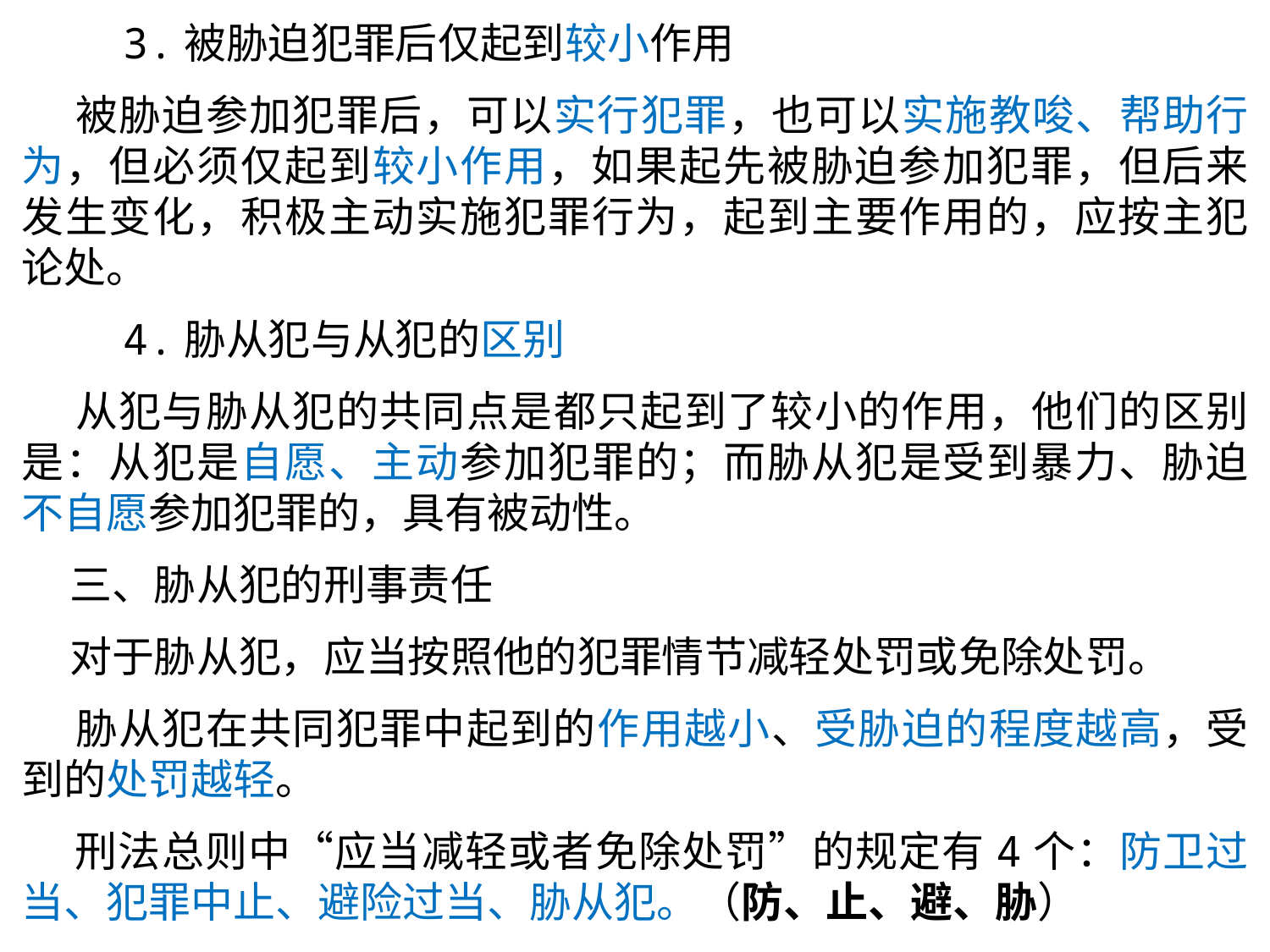

3.被胁迫犯罪后仅起到较小作用

    被胁迫参加犯罪后，可以实行犯罪，也可以实施教唆、帮助行为，但必须仅起到较小作用，如果起先被胁迫参加犯罪，但后来发生变化，积极主动实施犯罪行为，起到主要作用的，应按主犯论处。

    4.胁从犯与从犯的区别

    从犯与胁从犯的共同点是都只起到了较小的作用，他们的区别是：从犯是自愿、主动参加犯罪的；而胁从犯是受到暴力、胁迫不自愿参加犯罪的，具有被动性。

    三、胁从犯的刑事责任

    对于胁从犯，应当按照他的犯罪情节减轻处罚或免除处罚。

    胁从犯在共同犯罪中起到的作用越小、受胁迫的程度越高，受到的处罚越轻。

    刑法总则中“应当减轻或者免除处罚”的规定有4个：防卫过当、犯罪中止、避险过当、胁从犯。（防、止、避、胁）